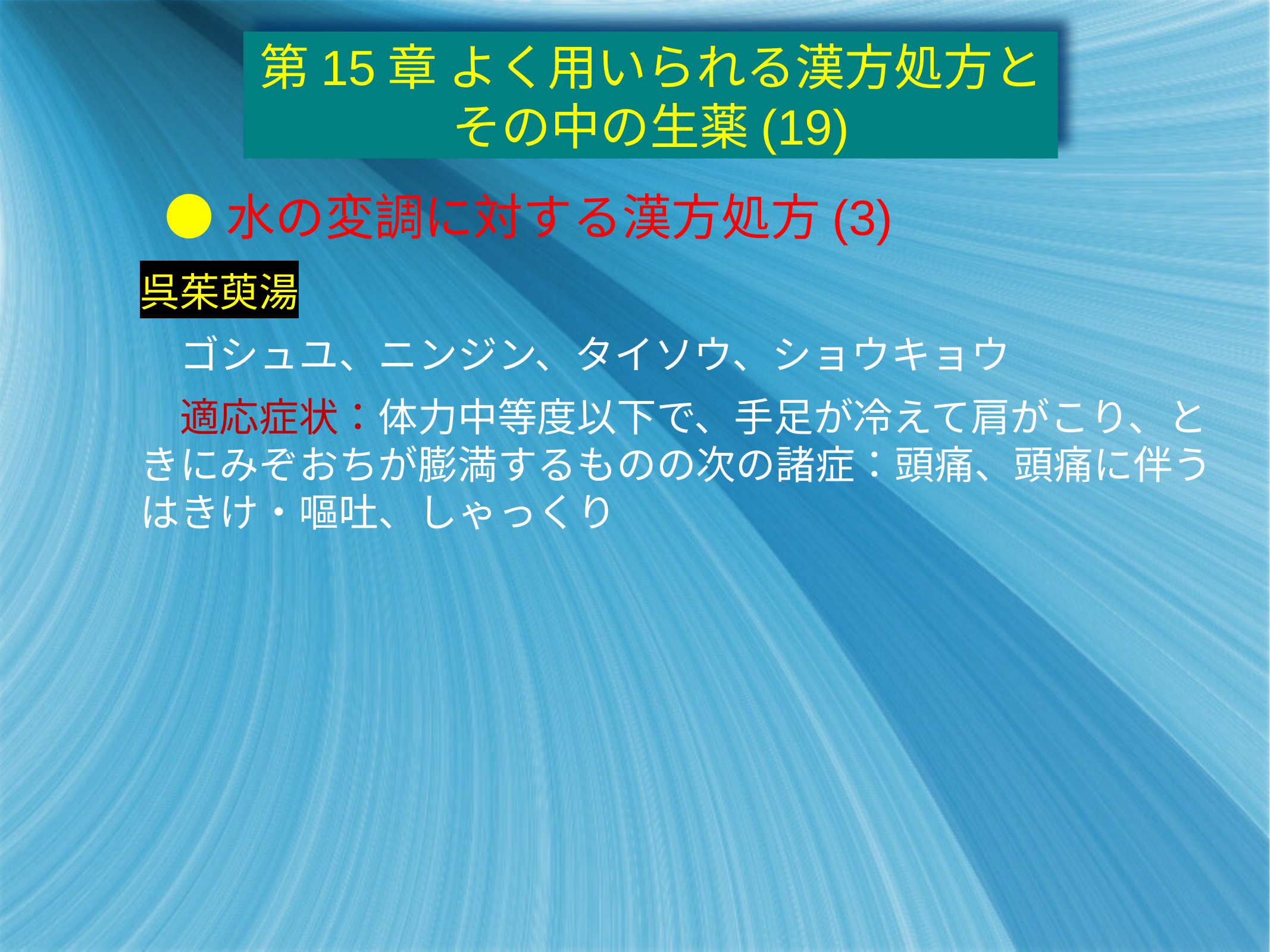

第15章 よく用いられる漢方処方とその中の生薬(19)
●水の変調に対する漢方処方(3)
呉茱萸湯
　ゴシュユ、ニンジン、タイソウ、ショウキョウ
　適応症状：体力中等度以下で、手足が冷えて肩がこり、ときにみぞおちが膨満するものの次の諸症：頭痛、頭痛に伴うはきけ・嘔吐、しゃっくり